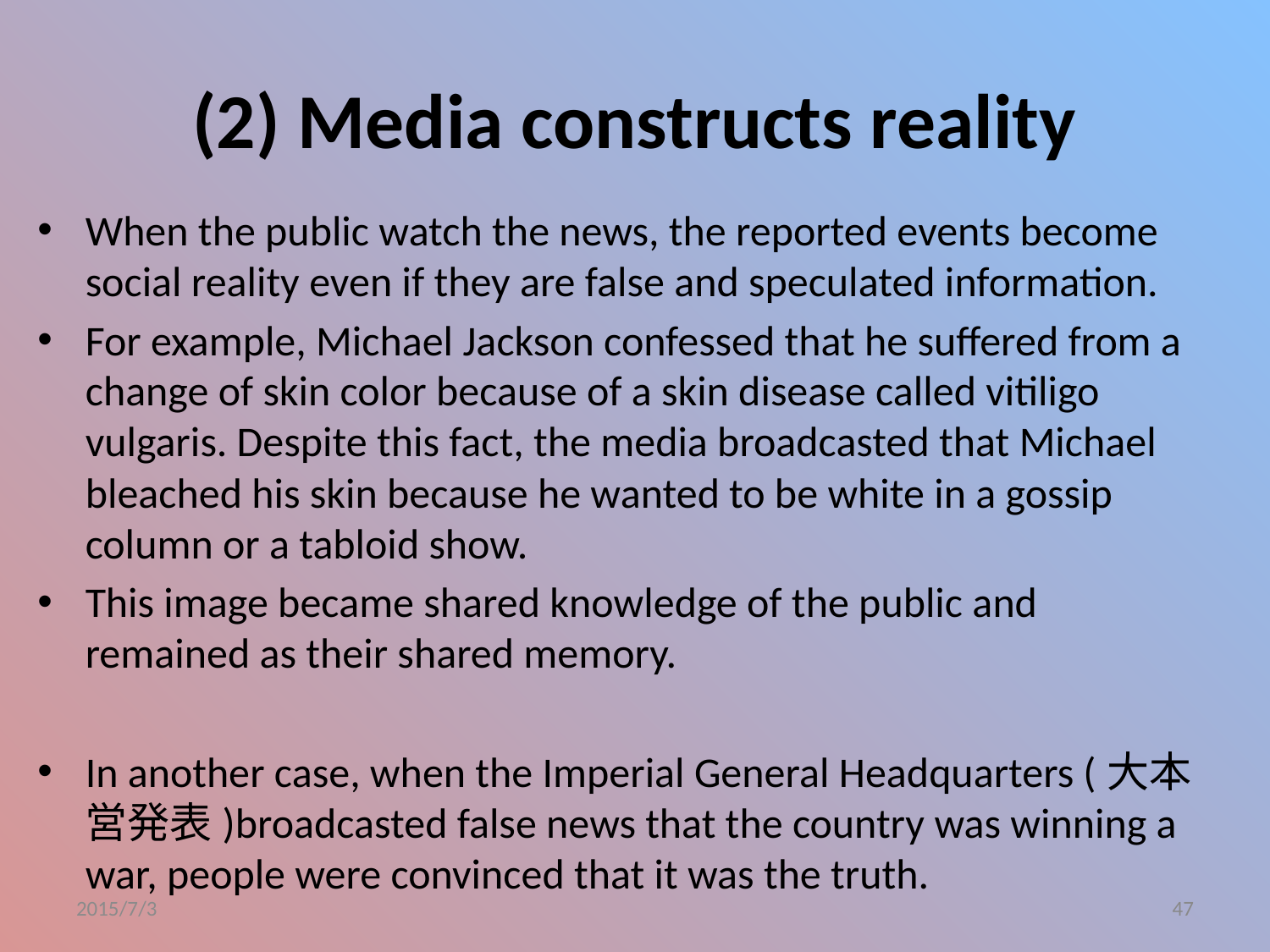

# (2) Media constructs reality
When the public watch the news, the reported events become social reality even if they are false and speculated information.
For example, Michael Jackson confessed that he suffered from a change of skin color because of a skin disease called vitiligo vulgaris. Despite this fact, the media broadcasted that Michael bleached his skin because he wanted to be white in a gossip column or a tabloid show.
This image became shared knowledge of the public and remained as their shared memory.

In another case, when the Imperial General Headquarters (大本営発表)broadcasted false news that the country was winning a war, people were convinced that it was the truth.

2015/7/3
47